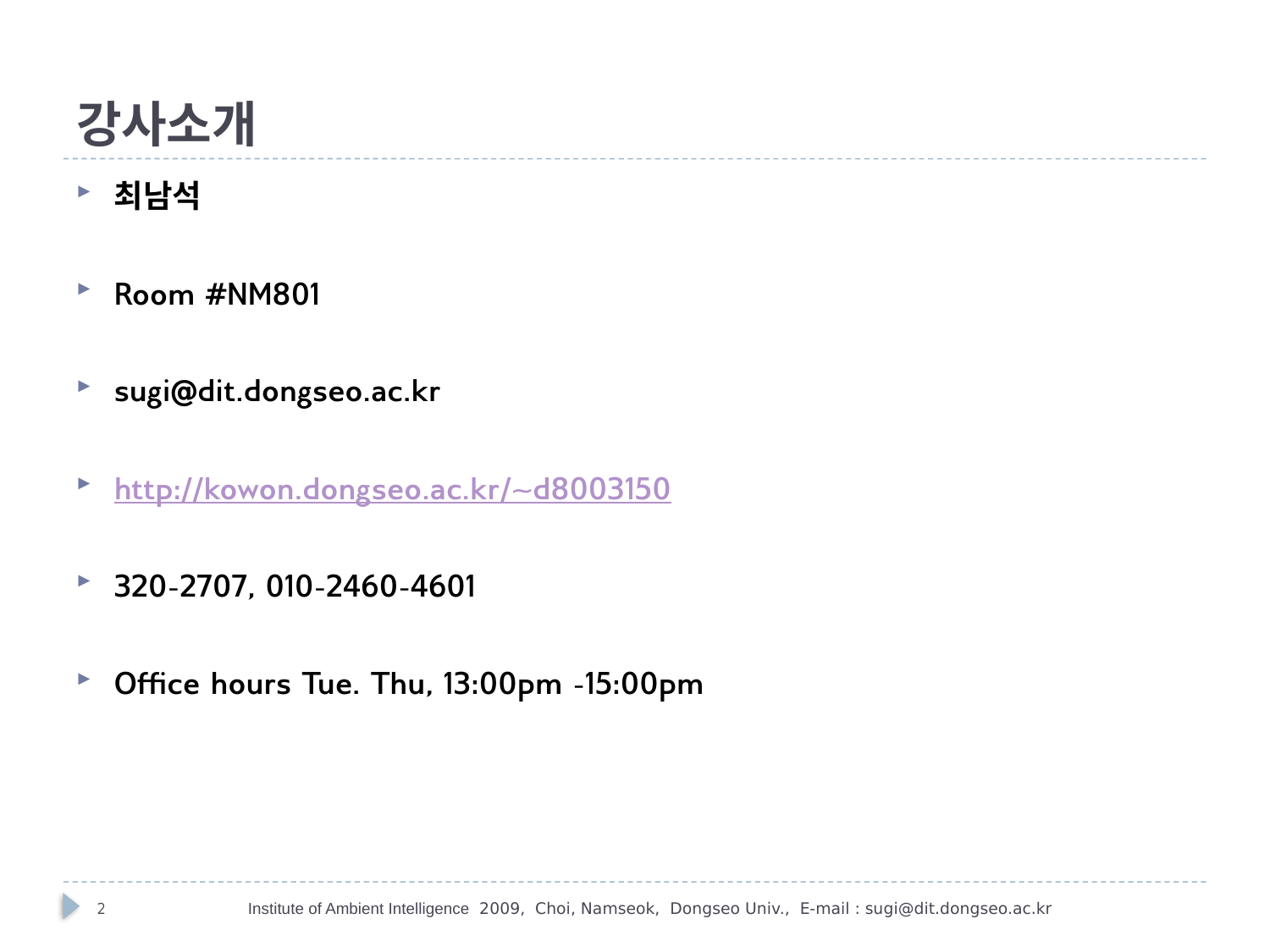

# 강사소개
최남석

Room #NM801

sugi@dit.dongseo.ac.kr

http://kowon.dongseo.ac.kr/~d8003150

320-2707, 010-2460-4601

Office hours Tue. Thu, 13:00pm -15:00pm